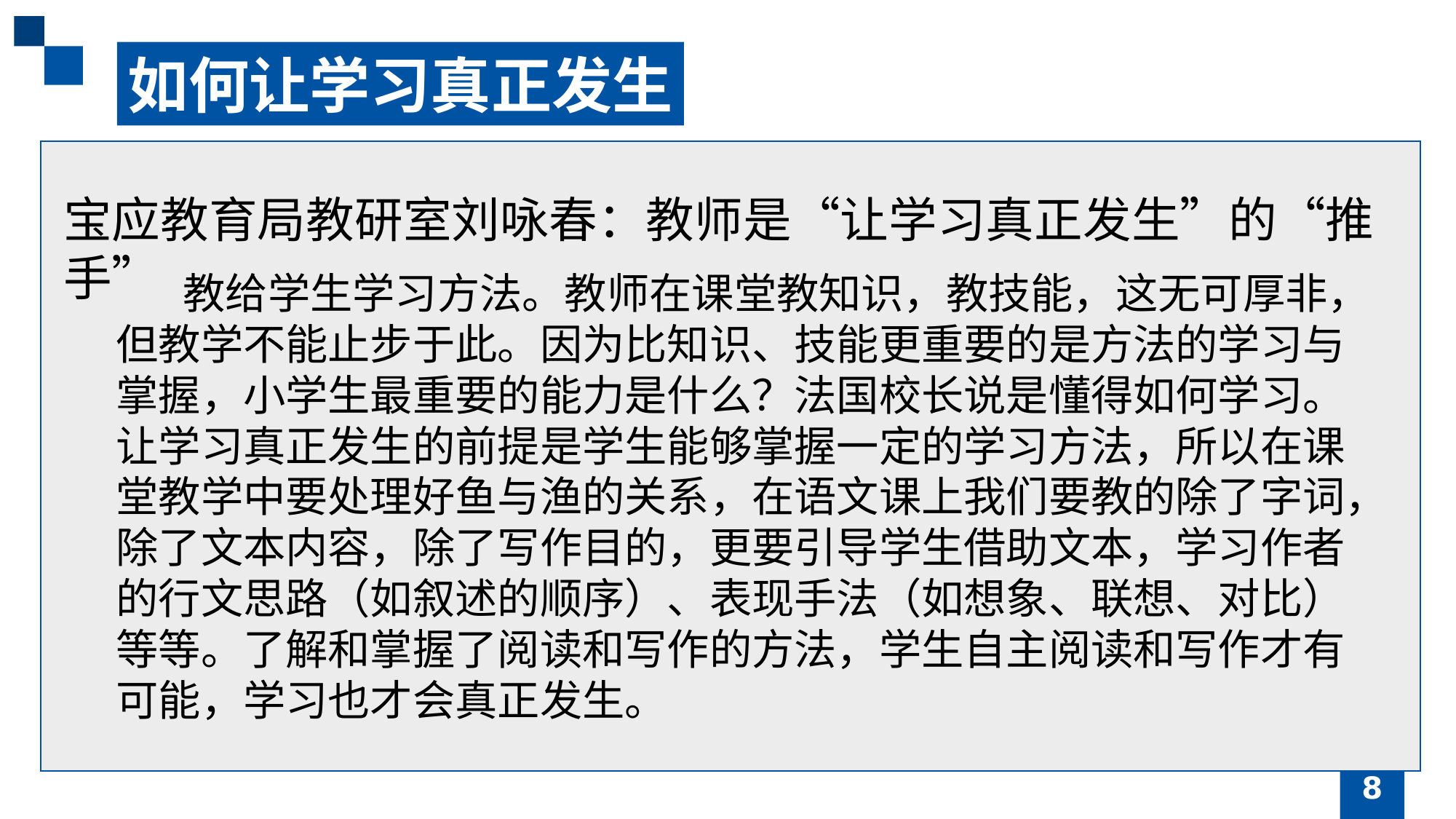

如何让学习真正发生

      教给学生学习方法。教师在课堂教知识，教技能，这无可厚非，但教学不能止步于此。因为比知识、技能更重要的是方法的学习与掌握，小学生最重要的能力是什么？法国校长说是懂得如何学习。让学习真正发生的前提是学生能够掌握一定的学习方法，所以在课堂教学中要处理好鱼与渔的关系，在语文课上我们要教的除了字词，除了文本内容，除了写作目的，更要引导学生借助文本，学习作者的行文思路（如叙述的顺序）、表现手法（如想象、联想、对比）等等。了解和掌握了阅读和写作的方法，学生自主阅读和写作才有可能，学习也才会真正发生。

宝应教育局教研室刘咏春：教师是“让学习真正发生”的“推手”
8